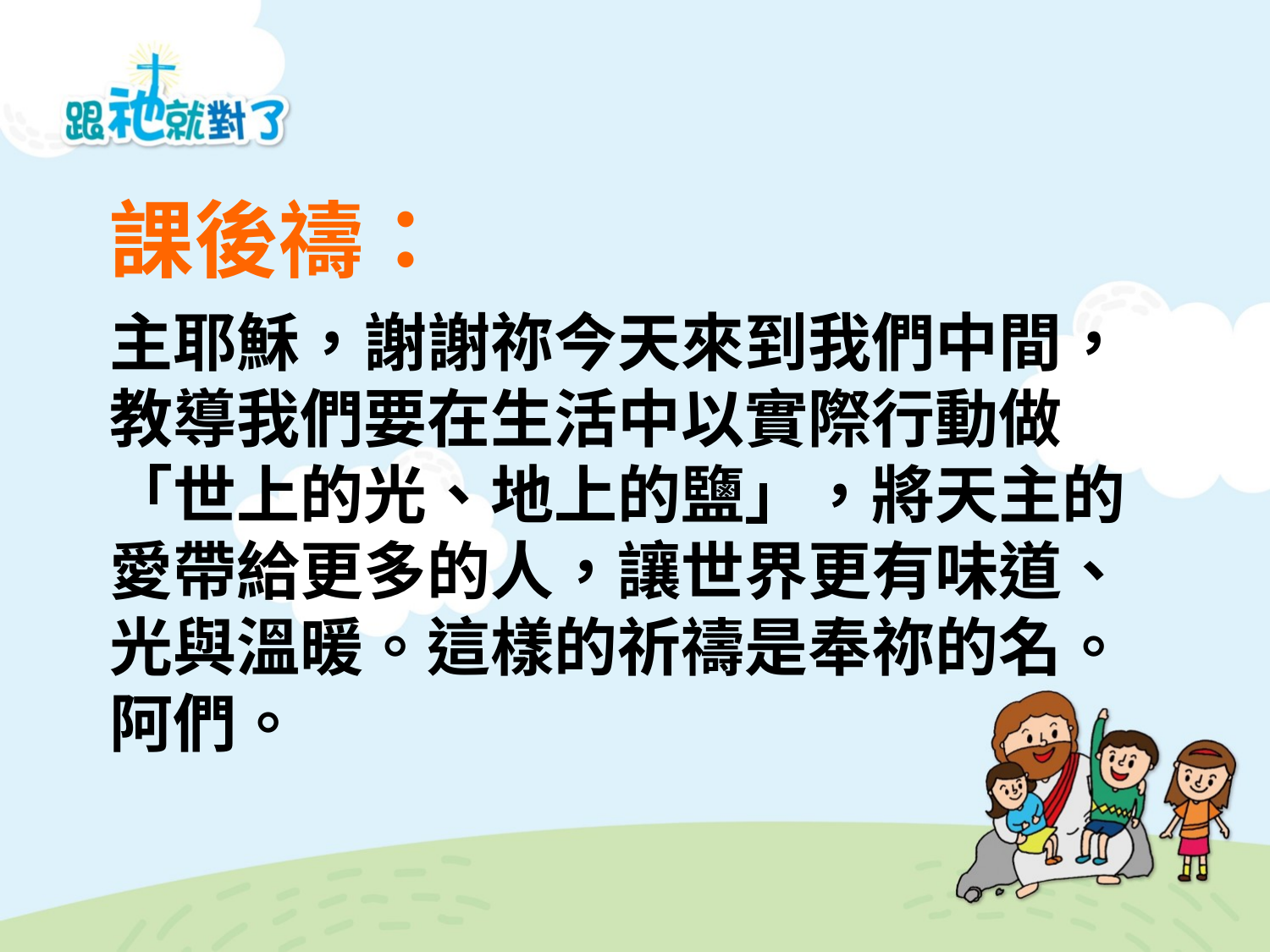

課後禱：
主耶穌，謝謝祢今天來到我們中間，教導我們要在生活中以實際行動做「世上的光、地上的鹽」，將天主的愛帶給更多的人，讓世界更有味道、光與溫暖。這樣的祈禱是奉祢的名。阿們。